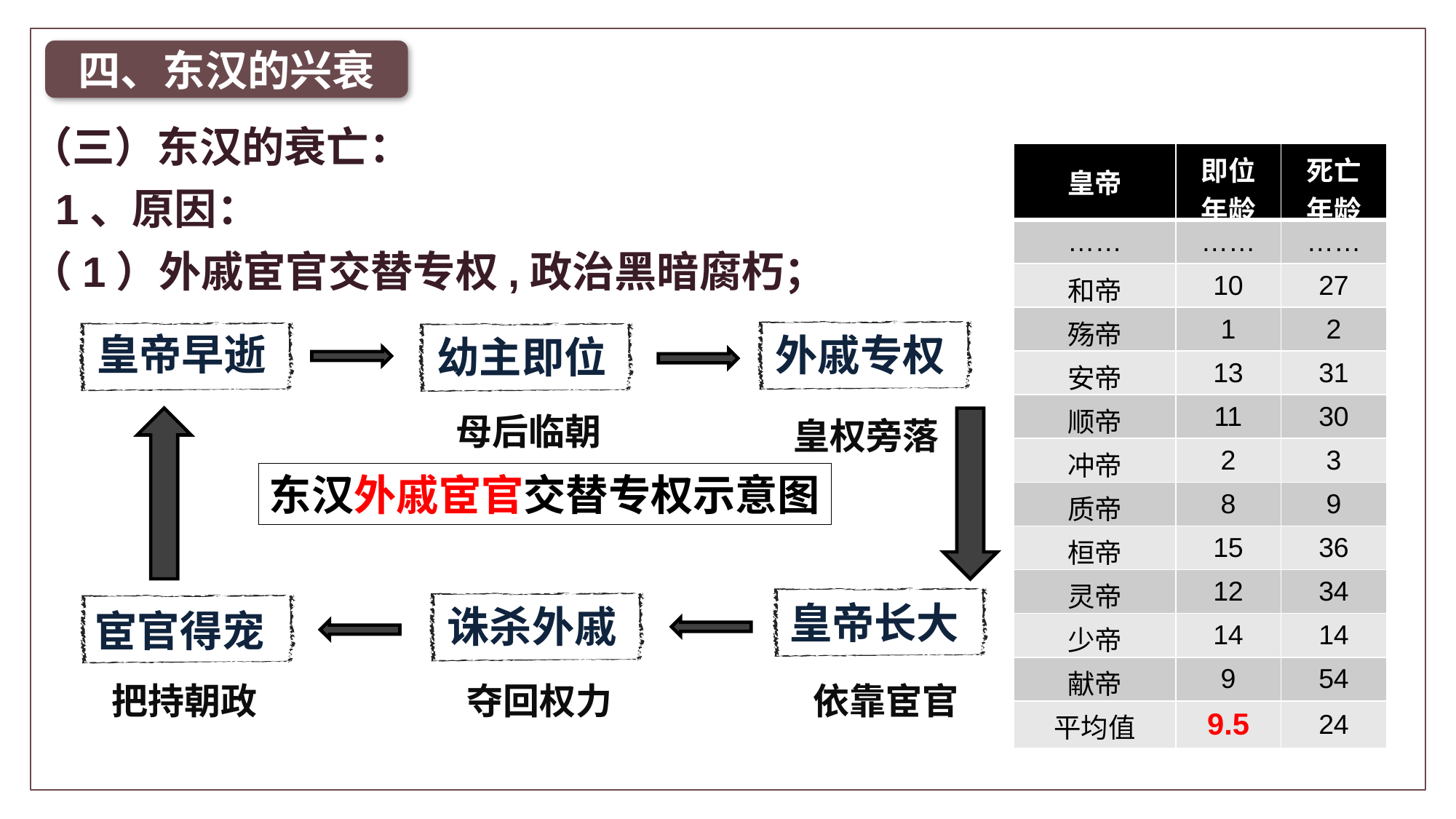

四、东汉的兴衰
（三）东汉的衰亡：
| 皇帝 | 即位 年龄 | 死亡 年龄 |
| --- | --- | --- |
| …… | …… | …… |
| 和帝 | 10 | 27 |
| 殇帝 | 1 | 2 |
| 安帝 | 13 | 31 |
| 顺帝 | 11 | 30 |
| 冲帝 | 2 | 3 |
| 质帝 | 8 | 9 |
| 桓帝 | 15 | 36 |
| 灵帝 | 12 | 34 |
| 少帝 | 14 | 14 |
| 献帝 | 9 | 54 |
| 平均值 | 9.5 | 24 |
1、原因：
（1）外戚宦官交替专权,政治黑暗腐朽；

外戚专权

皇帝早逝

幼主即位

母后临朝
皇权旁落
东汉外戚宦官交替专权示意图

皇帝长大

诛杀外戚

宦官得宠

把持朝政
依靠宦官
夺回权力